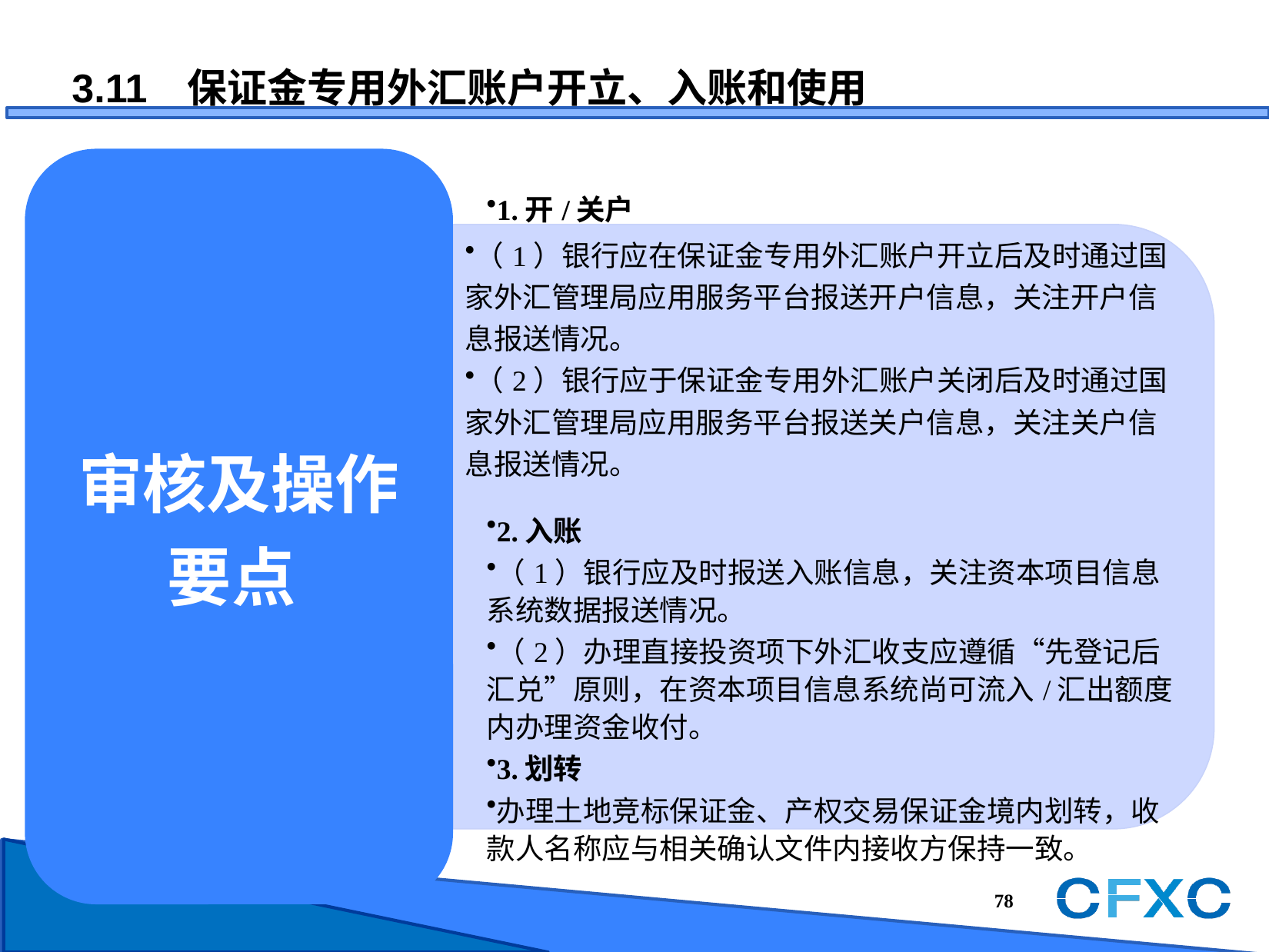

3.11	保证金专用外汇账户开立、入账和使用
审核及操作要点
1.开/关户
2.入账
（2）办理直接投资项下外汇收支应遵循“先登记后汇兑”原则，在资本项目信息系统尚可流入/汇出额度内办理资金收付。
3.划转
（1）银行应在保证金专用外汇账户开立后及时通过国家外汇管理局应用服务平台报送开户信息，关注开户信息报送情况。
（1）银行应及时报送入账信息，关注资本项目信息系统数据报送情况。
办理土地竞标保证金、产权交易保证金境内划转，收款人名称应与相关确认文件内接收方保持一致。
（2）银行应于保证金专用外汇账户关闭后及时通过国家外汇管理局应用服务平台报送关户信息，关注关户信息报送情况。
78